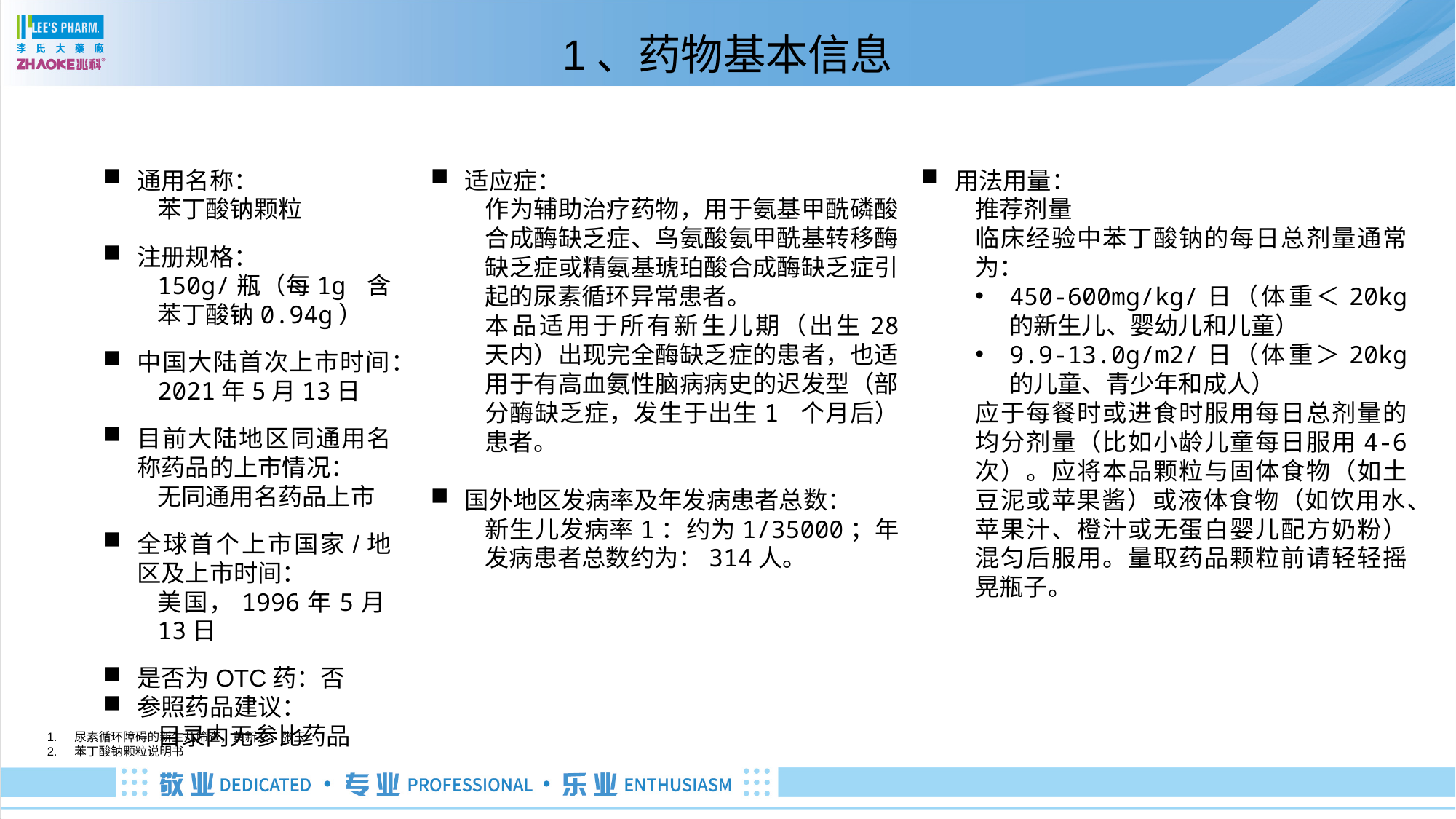

# 1、药物基本信息
通用名称：
苯丁酸钠颗粒

注册规格：
150g/瓶（每1g 含苯丁酸钠0.94g）

中国大陆首次上市时间：
2021年5月13日

目前大陆地区同通用名称药品的上市情况：
无同通用名药品上市

全球首个上市国家/地区及上市时间：
美国，1996年5月13日

是否为OTC药：否
参照药品建议：
目录内无参比药品
适应症：
作为辅助治疗药物，用于氨基甲酰磷酸合成酶缺乏症、鸟氨酸氨甲酰基转移酶缺乏症或精氨基琥珀酸合成酶缺乏症引起的尿素循环异常患者。
本品适用于所有新生儿期（出生28 天内）出现完全酶缺乏症的患者，也适用于有高血氨性脑病病史的迟发型（部分酶缺乏症，发生于出生1 个月后）患者。

国外地区发病率及年发病患者总数：
新生儿发病率1：约为1/35000；年发病患者总数约为：314人。
用法用量：
推荐剂量
临床经验中苯丁酸钠的每日总剂量通常为：
450-600mg/kg/日（体重＜20kg 的新生儿、婴幼儿和儿童）
9.9-13.0g/m2/日（体重＞20kg 的儿童、青少年和成人）
应于每餐时或进食时服用每日总剂量的均分剂量（比如小龄儿童每日服用4-6 次）。应将本品颗粒与固体食物（如土豆泥或苹果酱）或液体食物（如饮用水、苹果汁、橙汁或无蛋白婴儿配方奶粉）混匀后服用。量取药品颗粒前请轻轻摇晃瓶子。
尿素循环障碍的新生儿筛查，黄新文，张玉
苯丁酸钠颗粒说明书